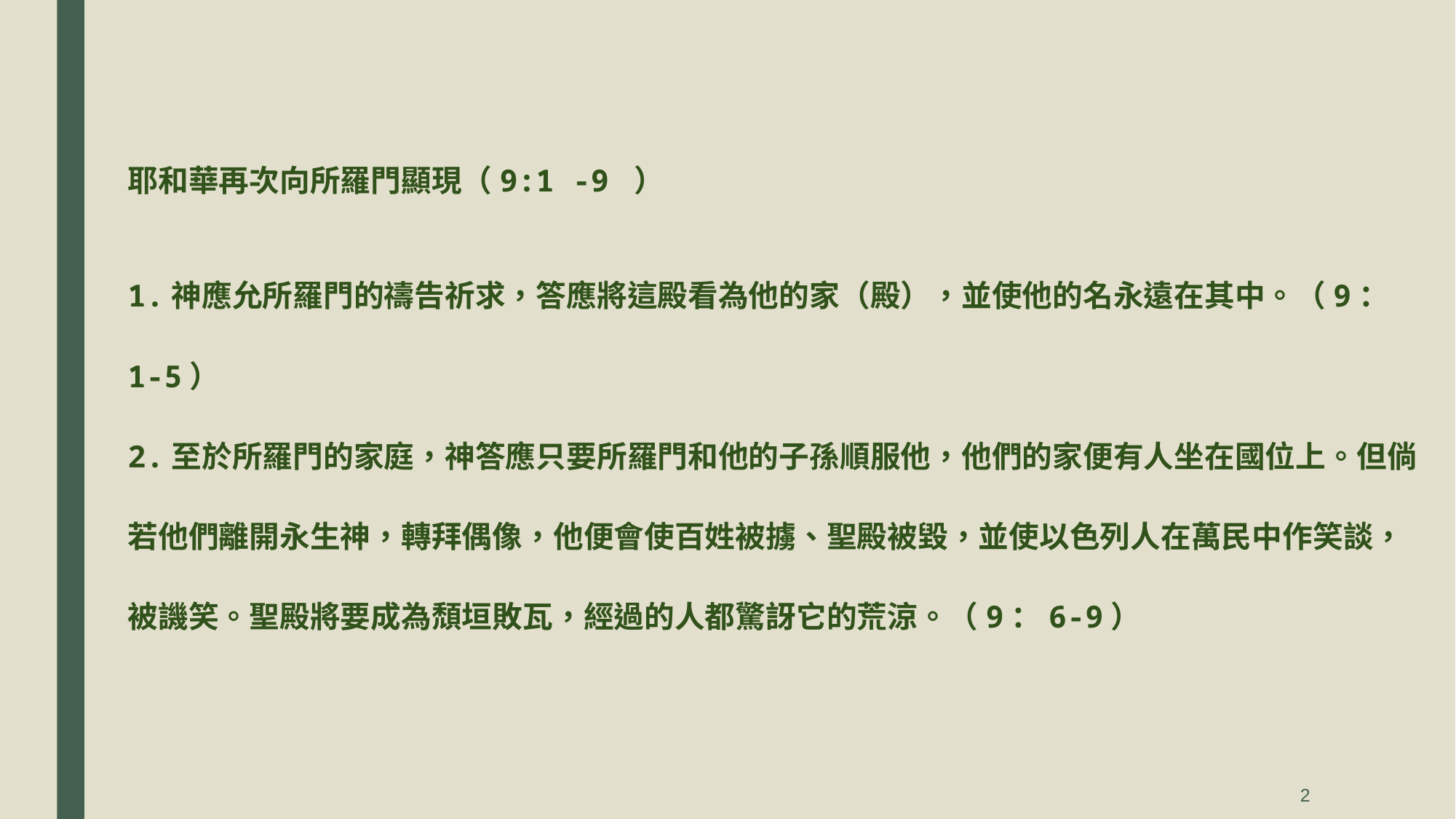

耶和華再次向所羅門顯現（9:1 -9 ）

1.神應允所羅門的禱告祈求，答應將這殿看為他的家（殿），並使他的名永遠在其中。（9：1-5）
2.至於所羅門的家庭，神答應只要所羅門和他的子孫順服他，他們的家便有人坐在國位上。但倘若他們離開永生神，轉拜偶像，他便會使百姓被擄、聖殿被毀，並使以色列人在萬民中作笑談，被譏笑。聖殿將要成為頹垣敗瓦，經過的人都驚訝它的荒涼。（9：6-9）

2